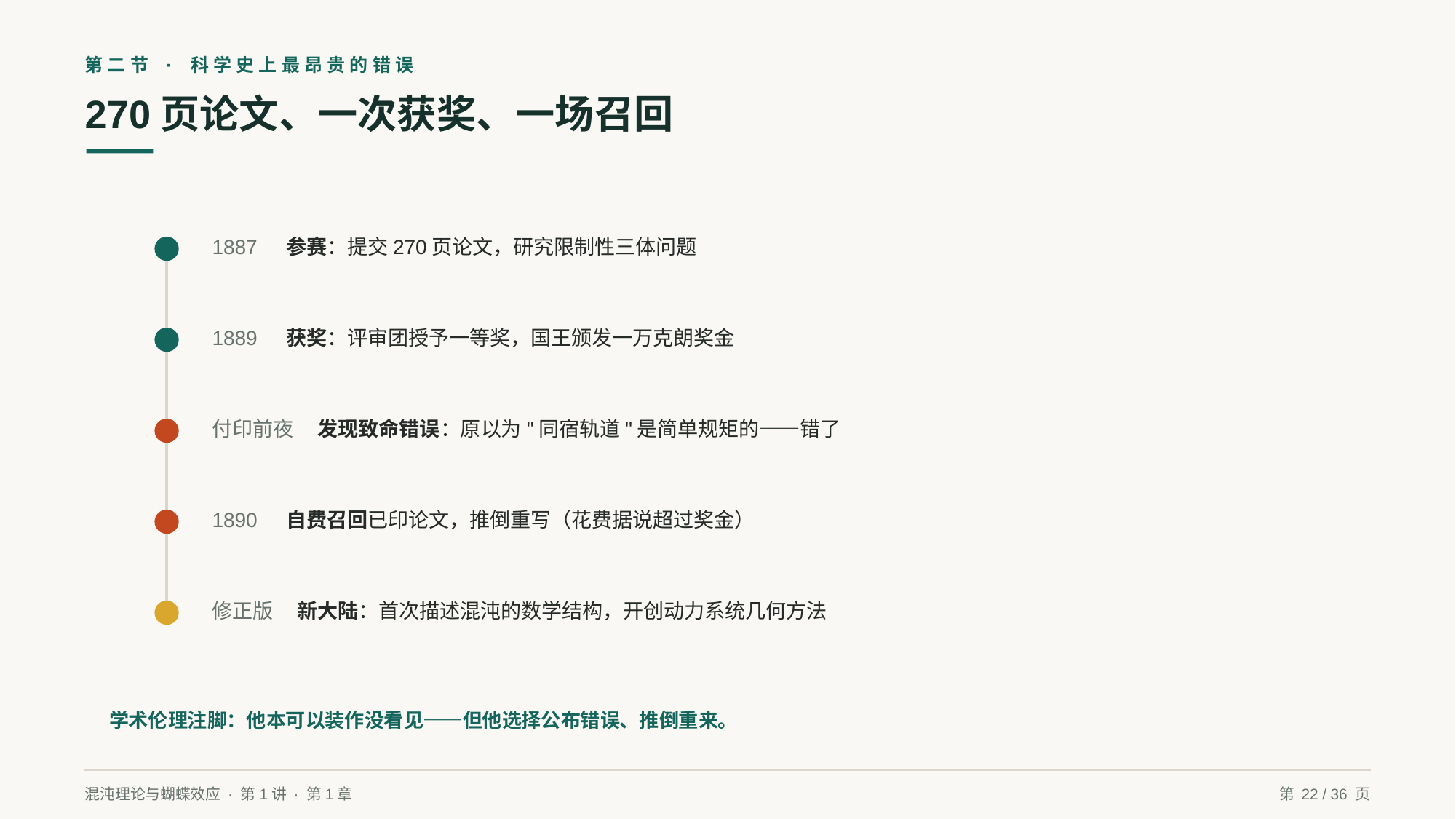

第二节 · 科学史上最昂贵的错误
270页论文、一次获奖、一场召回

1887　参赛：提交270页论文，研究限制性三体问题

1889　获奖：评审团授予一等奖，国王颁发一万克朗奖金

付印前夜　发现致命错误：原以为"同宿轨道"是简单规矩的——错了

1890　自费召回已印论文，推倒重写（花费据说超过奖金）

修正版　新大陆：首次描述混沌的数学结构，开创动力系统几何方法

学术伦理注脚：他本可以装作没看见——但他选择公布错误、推倒重来。

混沌理论与蝴蝶效应 · 第1讲 · 第1章
第 22 / 36 页